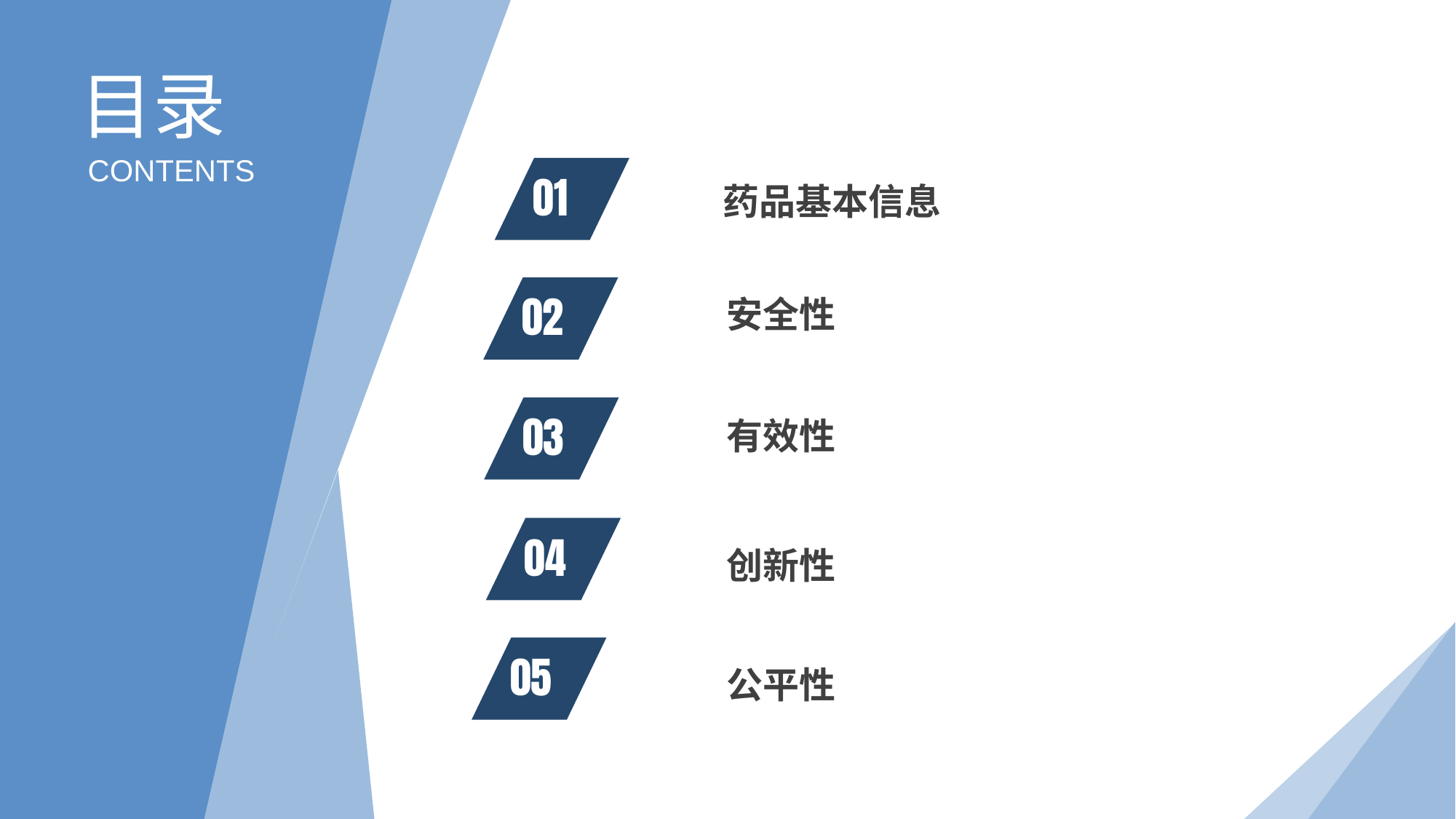

目录
CONTENTS
01
药品基本信息
02
安全性
03
有效性

04
创新性
05
公平性